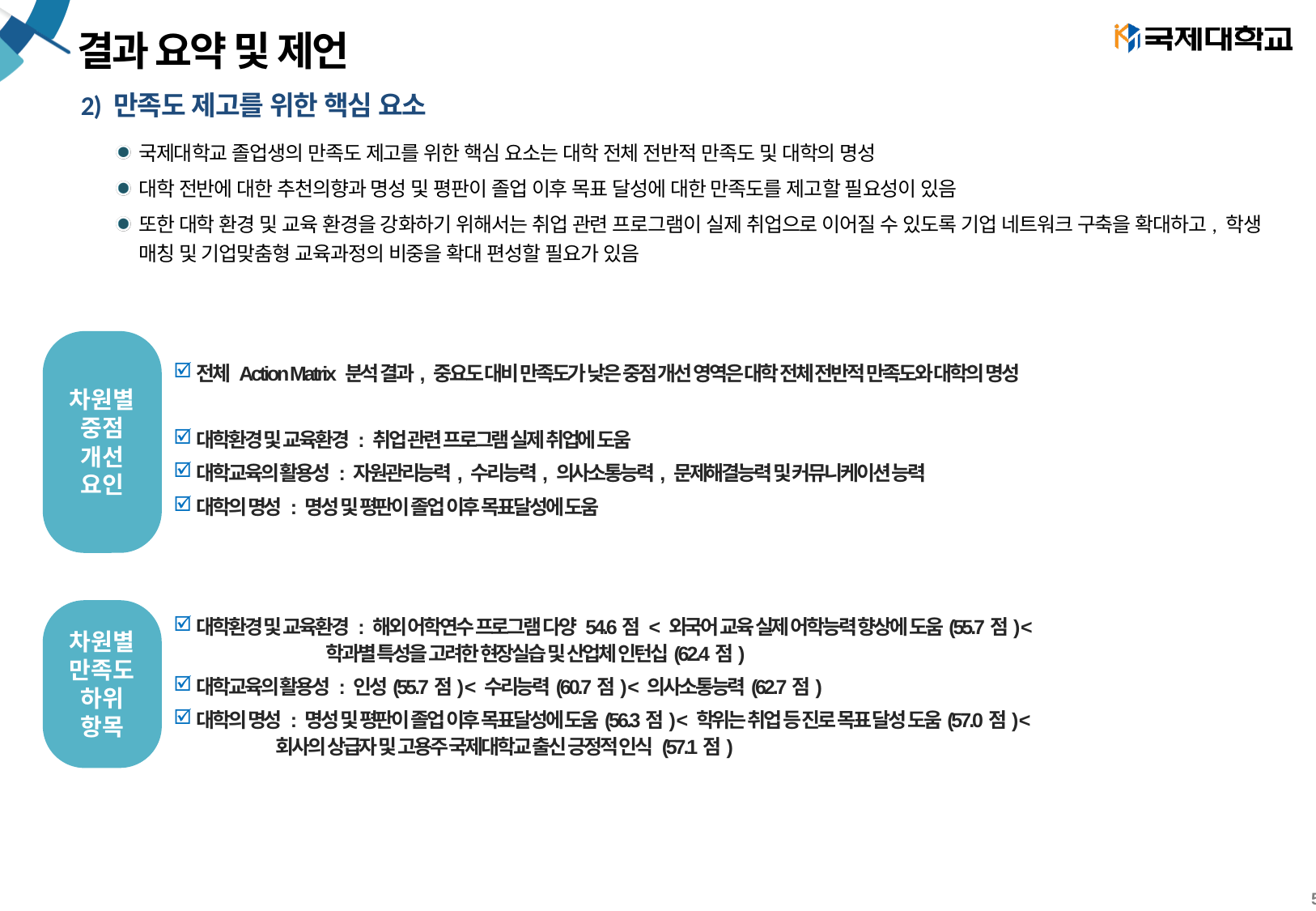

# 결과 요약 및 제언
2) 만족도 제고를 위한 핵심 요소
국제대학교 졸업생의 만족도 제고를 위한 핵심 요소는 대학 전체 전반적 만족도 및 대학의 명성
대학 전반에 대한 추천의향과 명성 및 평판이 졸업 이후 목표 달성에 대한 만족도를 제고할 필요성이 있음
또한 대학 환경 및 교육 환경을 강화하기 위해서는 취업 관련 프로그램이 실제 취업으로 이어질 수 있도록 기업 네트워크 구축을 확대하고, 학생 매칭 및 기업맞춤형 교육과정의 비중을 확대 편성할 필요가 있음
차원별
중점
개선
요인
전체 Action Matrix 분석 결과, 중요도 대비 만족도가 낮은 중점 개선 영역은 대학 전체 전반적 만족도와 대학의 명성

대학환경 및 교육환경 : 취업 관련 프로그램 실제 취업에 도움
대학교육의 활용성 : 자원관리능력, 수리능력, 의사소통능력, 문제해결능력 및 커뮤니케이션 능력
대학의 명성 : 명성 및 평판이 졸업 이후 목표달성에 도움

대학환경 및 교육환경 : 해외 어학연수 프로그램 다양 54.6점 < 외국어 교육 실제 어학능력 향상에 도움(55.7점) <
                                       학과별 특성을 고려한 현장실습 및 산업체 인턴십(62.4점)
대학교육의 활용성 : 인성(55.7점) < 수리능력(60.7점) < 의사소통능력(62.7점)
대학의 명성 : 명성 및 평판이 졸업 이후 목표달성에 도움(56.3점) < 학위는 취업 등 진로 목표 달성 도움(57.0점) <
                       회사의 상급자 및 고용주 국제대학교 출신 긍정적 인식 (57.1점)
차원별
만족도
하위
항목